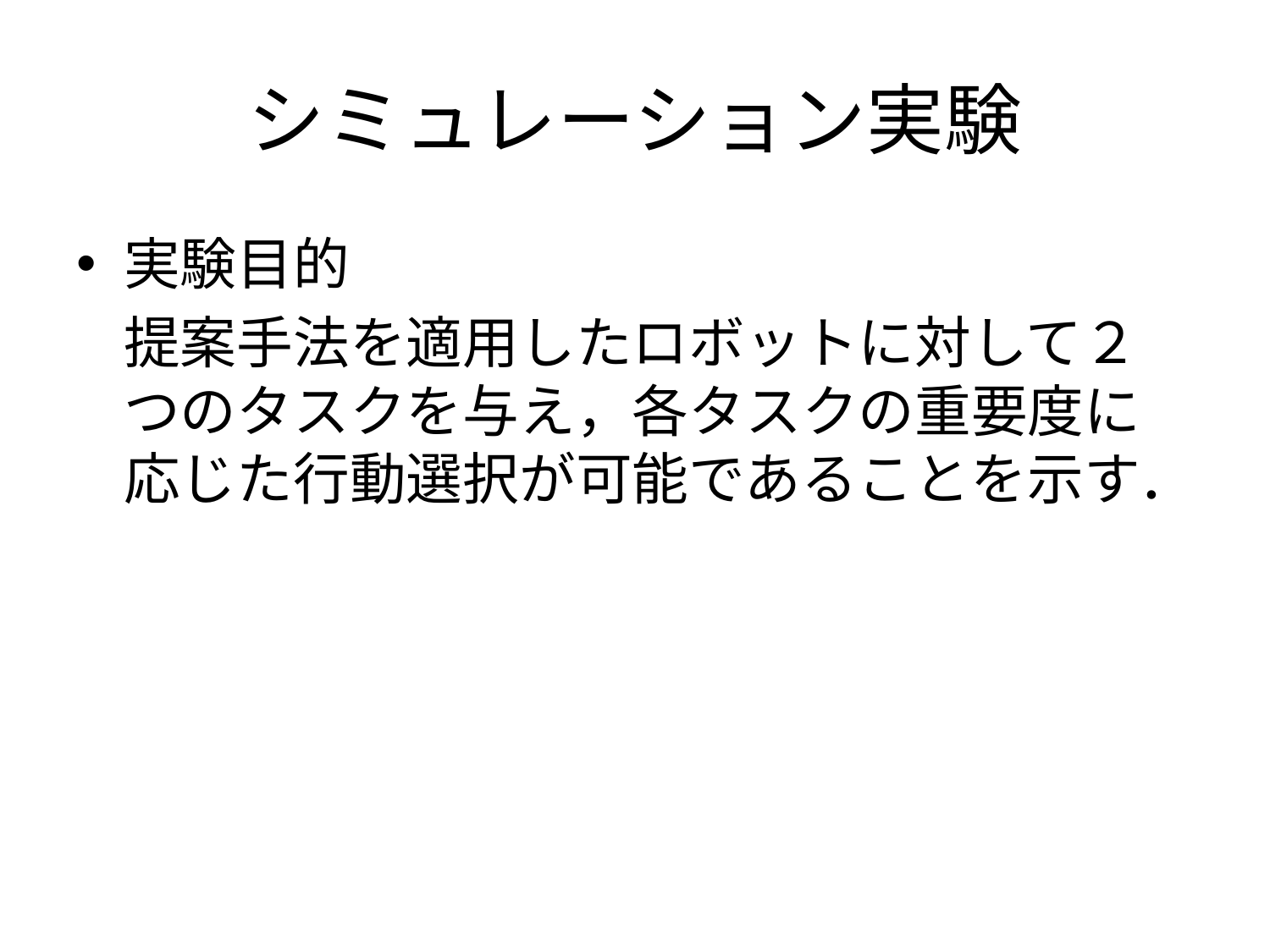

# シミュレーション実験
実験目的
	提案手法を適用したロボットに対して２つのタスクを与え，各タスクの重要度に応じた行動選択が可能であることを示す．